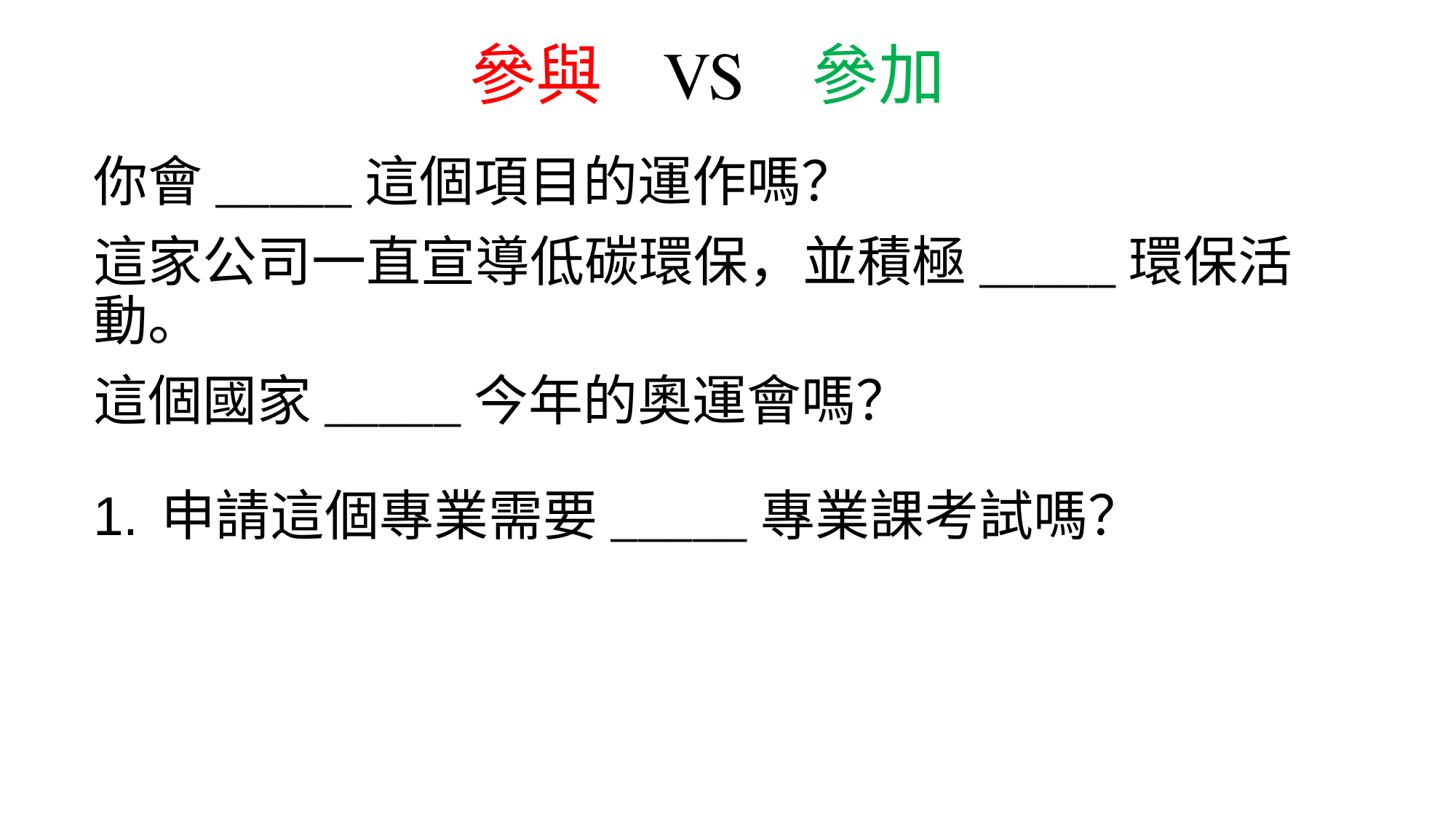

# 參與   VS   參加
你會_____這個項目的運作嗎？
這家公司一直宣導低碳環保，並積極_____環保活動。
這個國家_____今年的奧運會嗎？
申請這個專業需要_____專業課考試嗎？